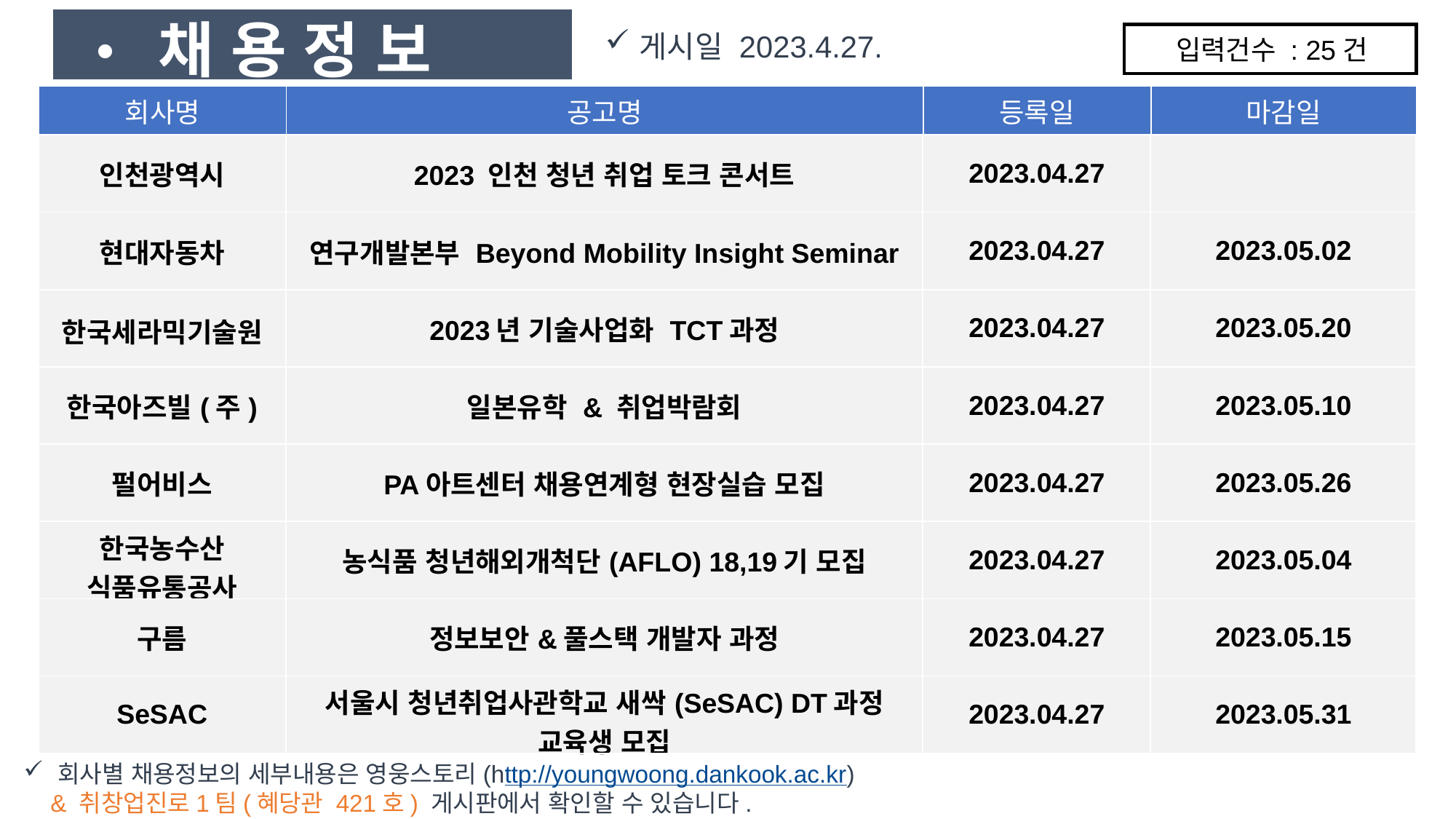

• 채 용 정 보

게시일 2023.4.27.

입력건수 : 25건
| 회사명 | 공고명 | 등록일 | 마감일 |
| --- | --- | --- | --- |

| 인천광역시 | 2023 인천 청년 취업 토크 콘서트 | 2023.04.27 |  |
| --- | --- | --- | --- |
| 현대자동차 | 연구개발본부 Beyond Mobility Insight Seminar | 2023.04.27 | 2023.05.02 |
| 한국세라믹기술원 | 2023년 기술사업화 TCT과정 | 2023.04.27 | 2023.05.20 |
| 한국아즈빌(주) | 일본유학 & 취업박람회 | 2023.04.27 | 2023.05.10 |
| 펄어비스 | PA아트센터 채용연계형 현장실습 모집 | 2023.04.27 | 2023.05.26 |
| 한국농수산 식품유통공사 | 농식품 청년해외개척단(AFLO) 18,19기 모집 | 2023.04.27 | 2023.05.04 |
| 구름 | 정보보안&풀스택 개발자 과정 | 2023.04.27 | 2023.05.15 |
| SeSAC | 서울시 청년취업사관학교 새싹(SeSAC) DT과정 교육생 모집 | 2023.04.27 | 2023.05.31 |

회사별 채용정보의 세부내용은 영웅스토리(http://youngwoong.dankook.ac.kr)
    & 취창업진로1팀(혜당관 421호) 게시판에서 확인할 수 있습니다.